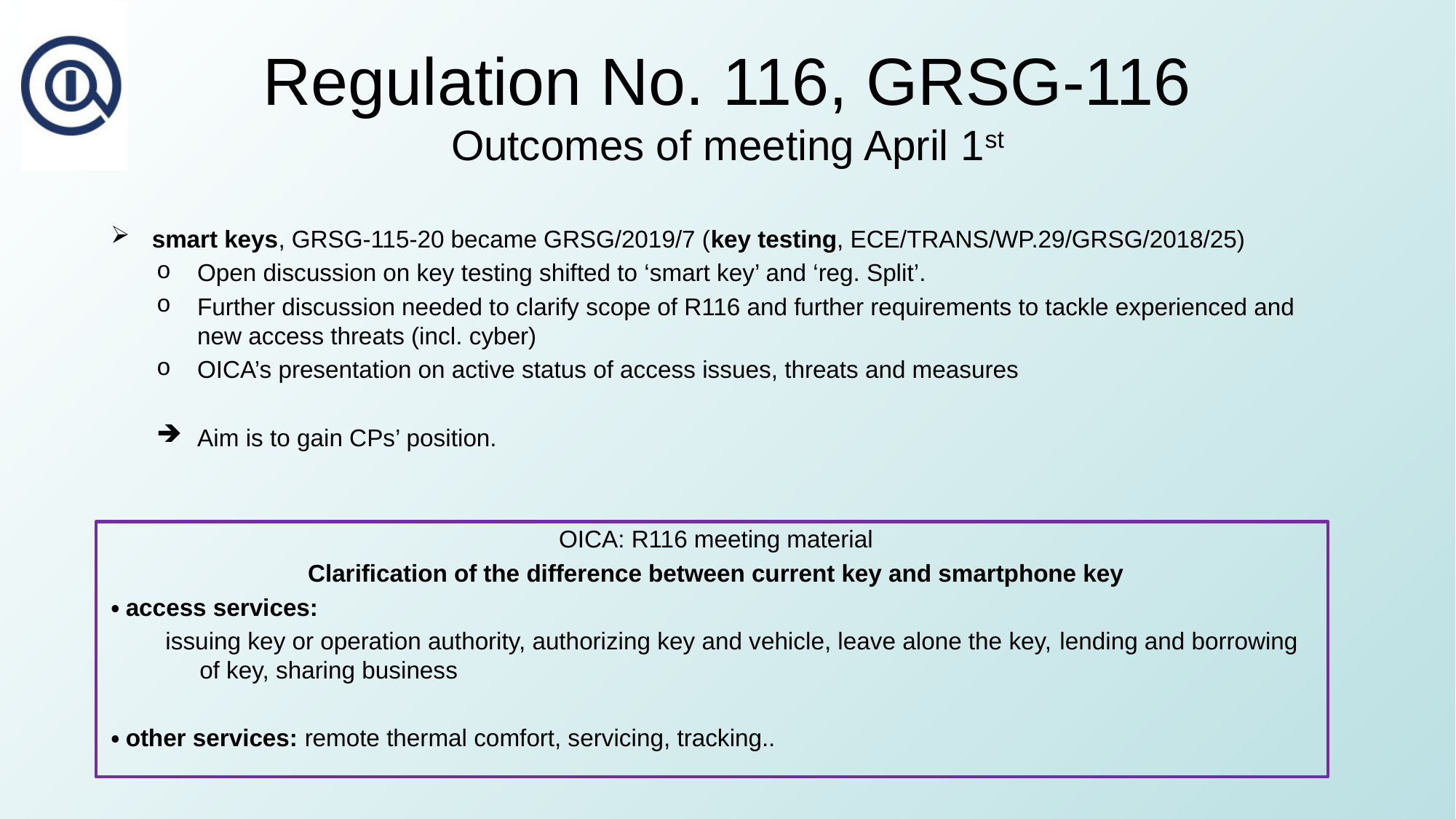

# Regulation No. 116, GRSG-116 Outcomes of meeting April 1st
smart keys, GRSG-115-20 became GRSG/2019/7 (key testing, ECE/TRANS/WP.29/GRSG/2018/25)
Open discussion on key testing shifted to ‘smart key’ and ‘reg. Split’.
Further discussion needed to clarify scope of R116 and further requirements to tackle experienced and new access threats (incl. cyber)
OICA’s presentation on active status of access issues, threats and measures

Aim is to gain CPs’ position.

OICA: R116 meeting material
Clarification of the difference between current key and smartphone key
・access services:
issuing key or operation authority, authorizing key and vehicle, leave alone the key, lending and borrowing of key, sharing business

・other services: remote thermal comfort, servicing, tracking..